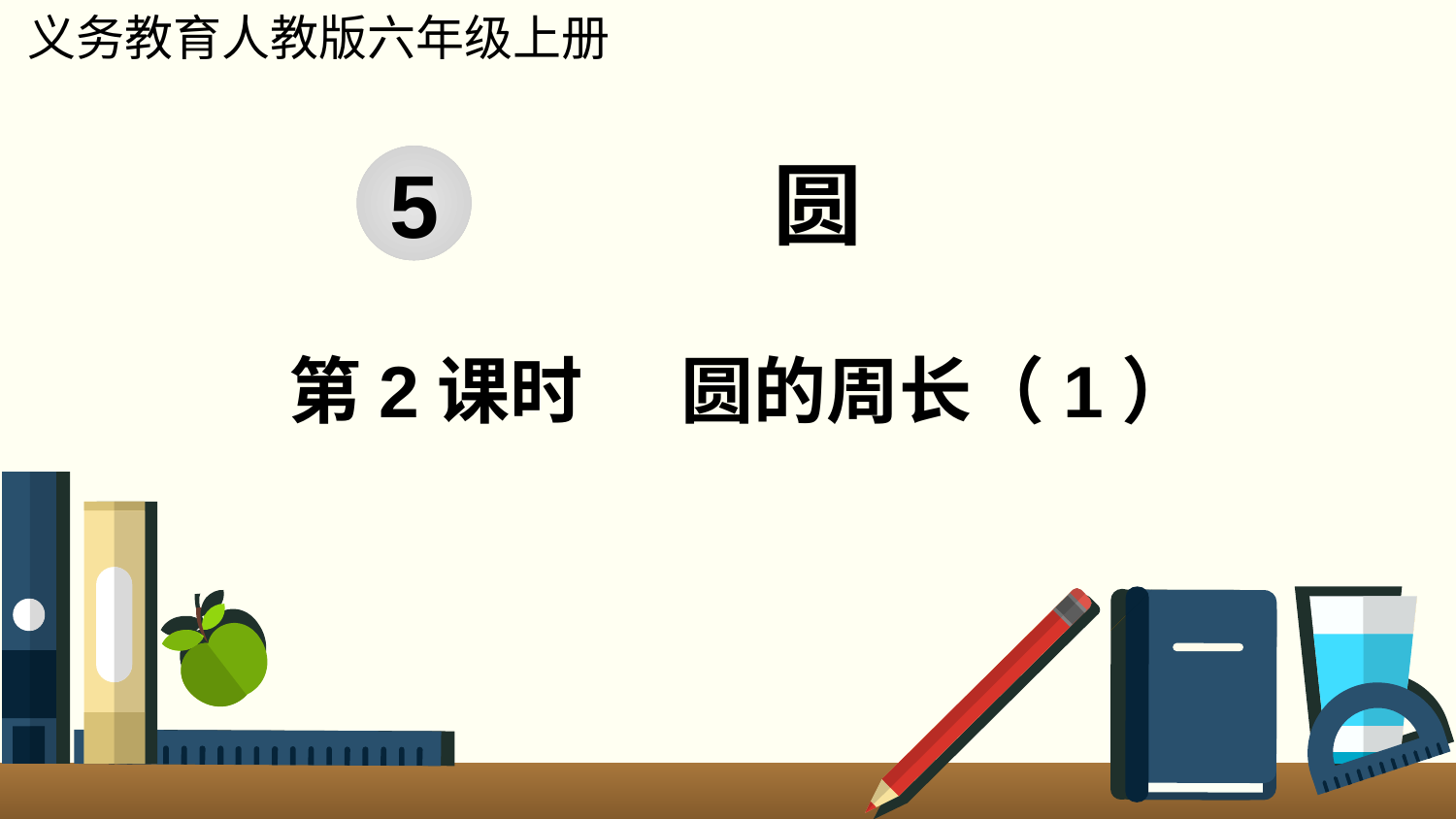

义务教育人教版六年级上册
圆
5
第2课时      圆的周长（1）
www.youyi100.com
www.youyi100.com
www.youyi100.com
www.youyi100.com
www.youyi100.com
www.youyi100.com
www.youyi100.com
www.youyi100.com
www.youyi100.com

优翼